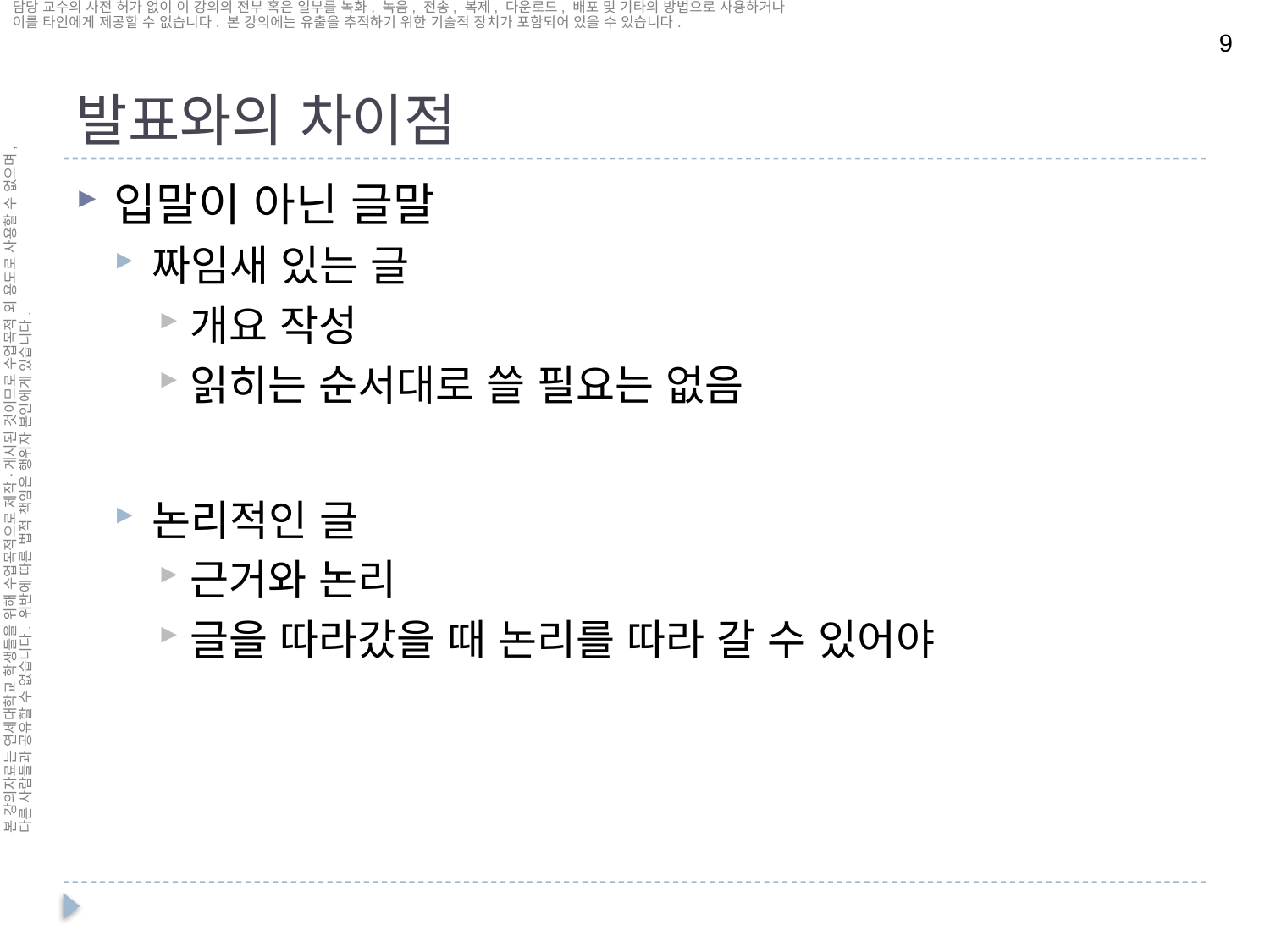

# 발표와의 차이점
9
입말이 아닌 글말
짜임새 있는 글
개요 작성
읽히는 순서대로 쓸 필요는 없음

논리적인 글
근거와 논리
글을 따라갔을 때 논리를 따라 갈 수 있어야